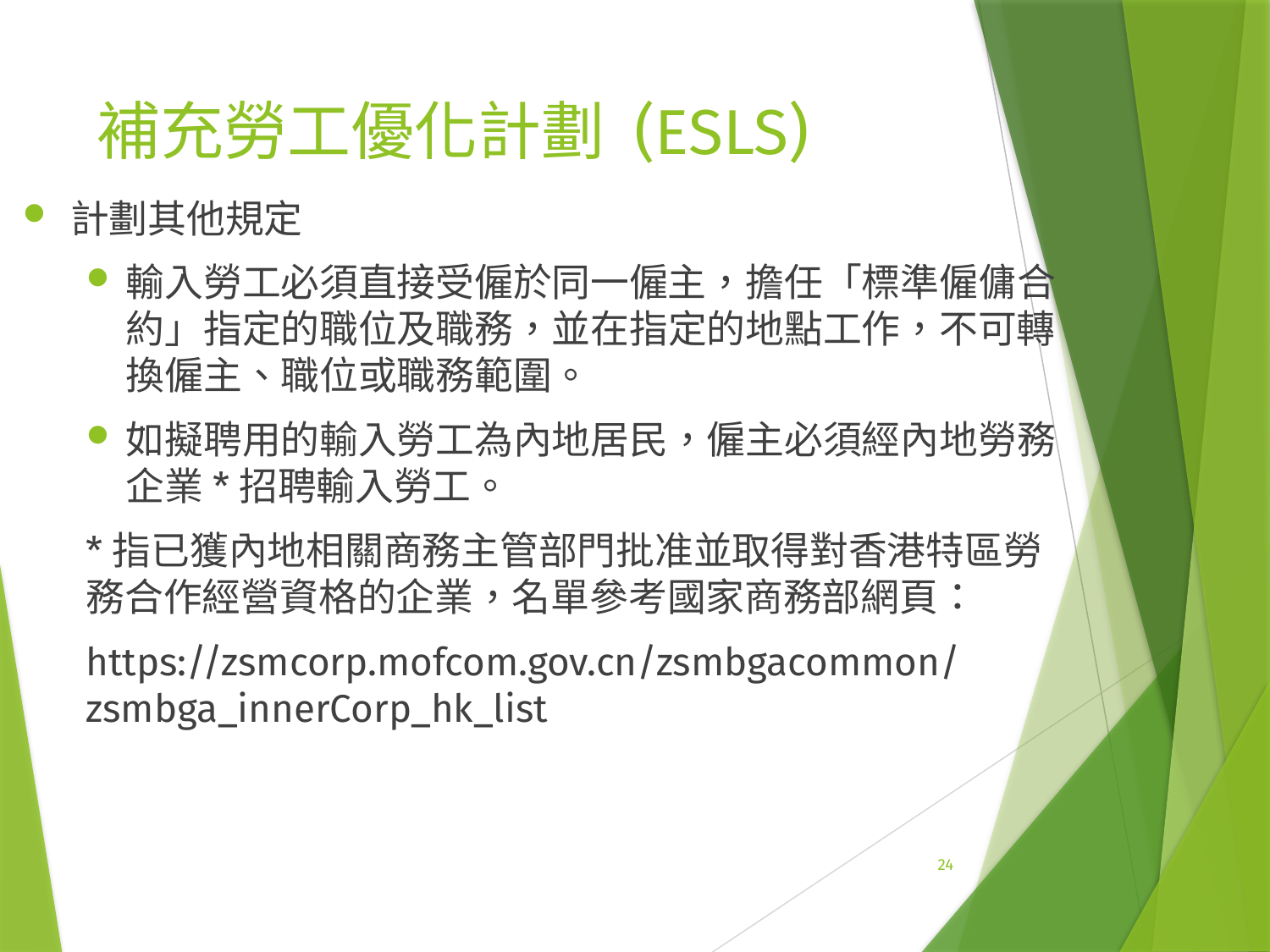

# 補充勞工優化計劃 (ESLS)
計劃其他規定
輸入勞工必須直接受僱於同一僱主，擔任「標準僱傭合約」指定的職位及職務，並在指定的地點工作，不可轉換僱主、職位或職務範圍。
如擬聘用的輸入勞工為內地居民，僱主必須經內地勞務企業*招聘輸入勞工。
*指已獲內地相關商務主管部門批准並取得對香港特區勞務合作經營資格的企業，名單參考國家商務部網頁：
https://zsmcorp.mofcom.gov.cn/zsmbgacommon/zsmbga_innerCorp_hk_list
24